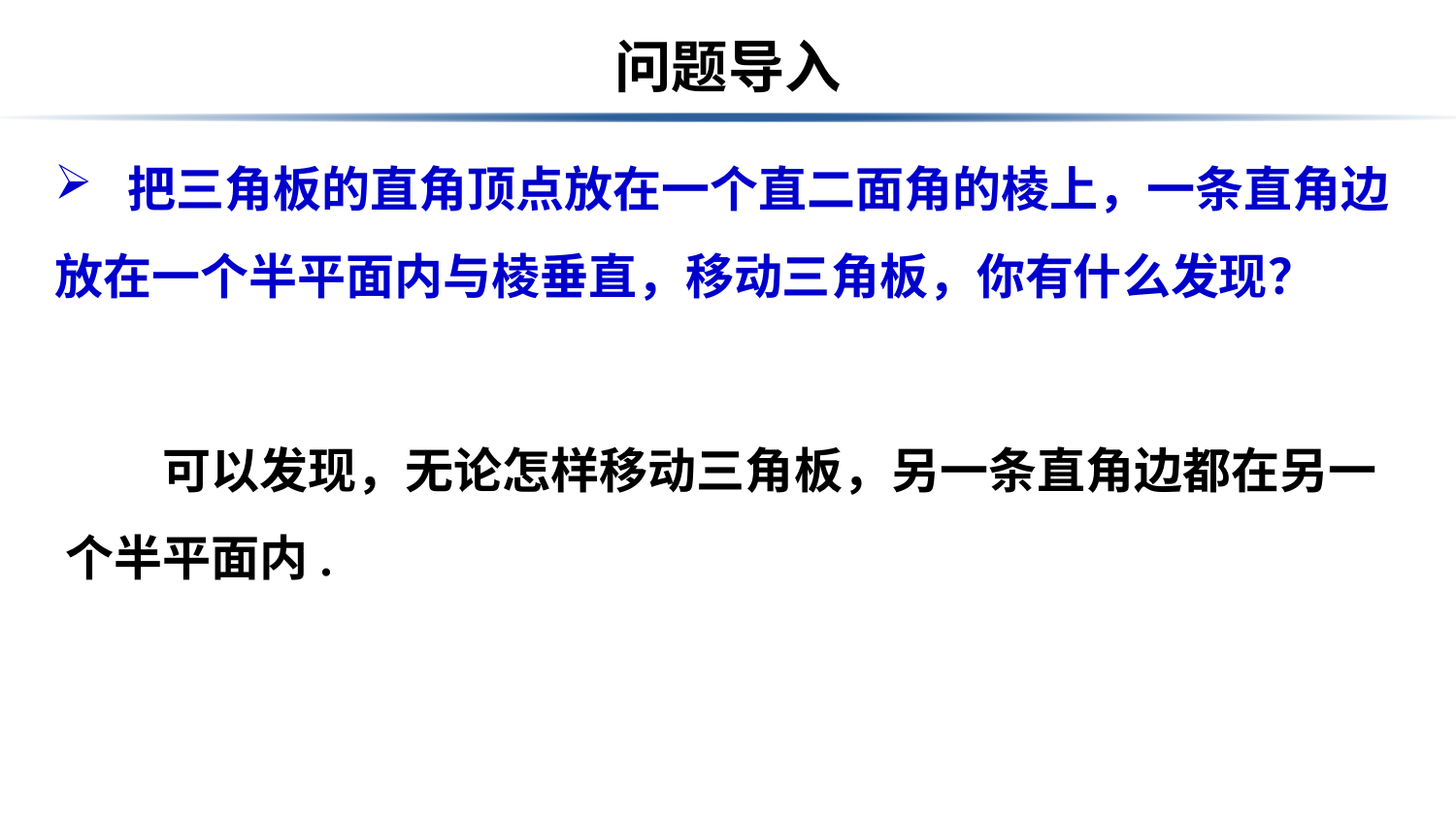

# 问题导入
把三角板的直角顶点放在一个直二面角的棱上，一条直角边
放在一个半平面内与棱垂直，移动三角板，你有什么发现？
　　可以发现，无论怎样移动三角板，另一条直角边都在另一个半平面内.